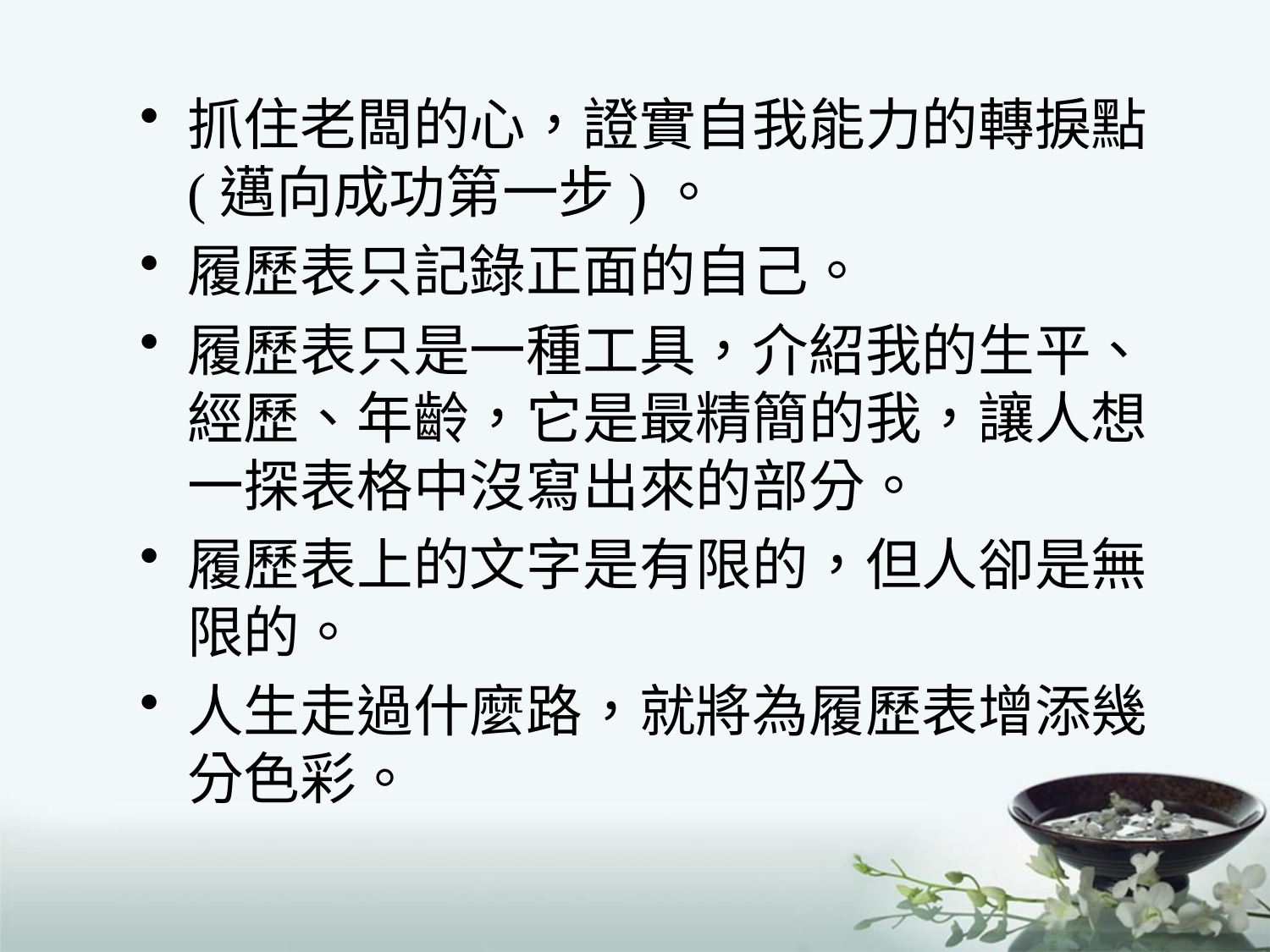

抓住老闆的心，證實自我能力的轉捩點(邁向成功第一步)。
履歷表只記錄正面的自己。
履歷表只是一種工具，介紹我的生平、經歷、年齡，它是最精簡的我，讓人想一探表格中沒寫出來的部分。
履歷表上的文字是有限的，但人卻是無限的。
人生走過什麼路，就將為履歷表增添幾分色彩。